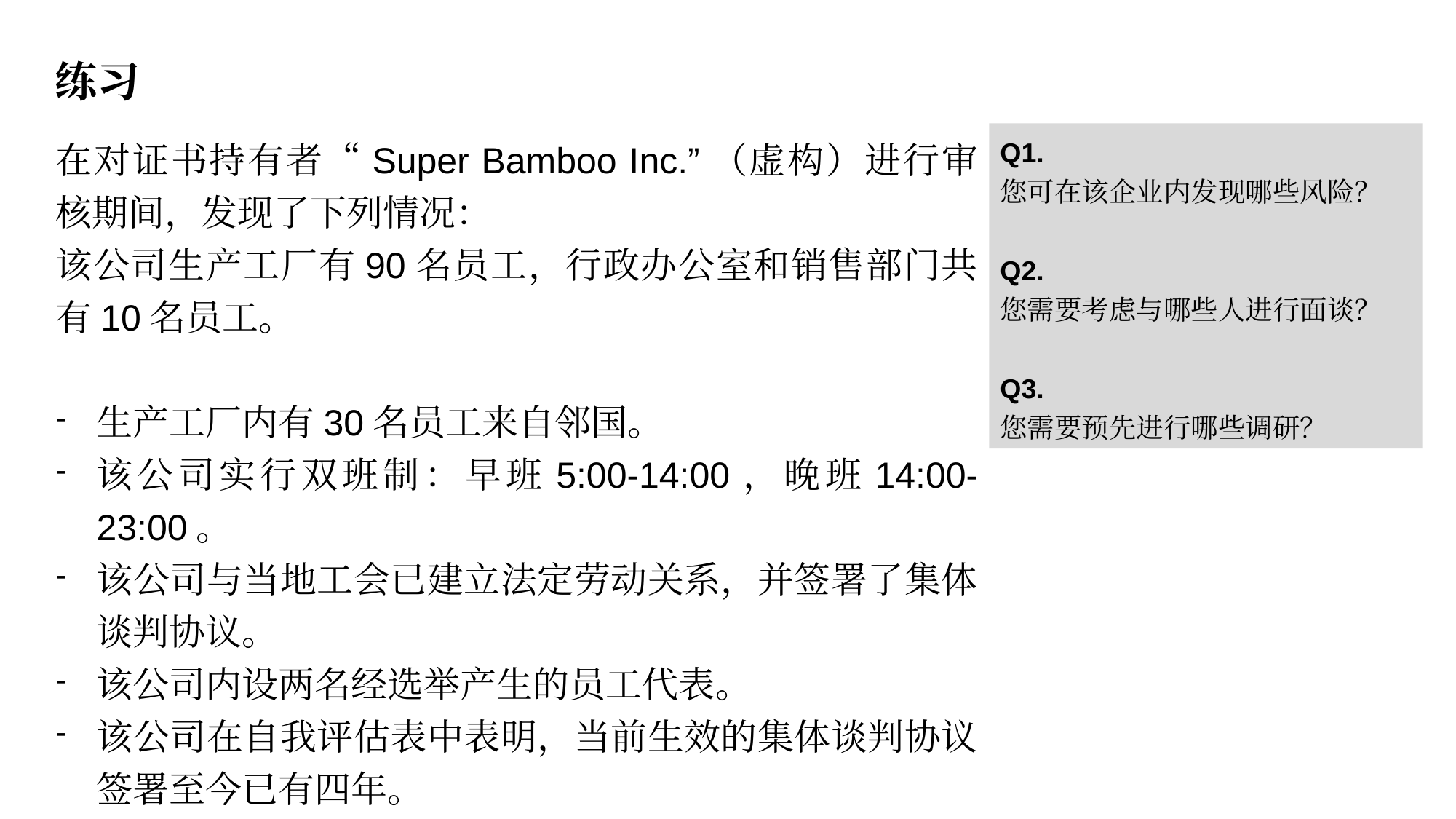

练习
在对证书持有者“Super Bamboo Inc.”（虚构）进行审核期间，发现了下列情况：
该公司生产工厂有90名员工，行政办公室和销售部门共有10名员工。

生产工厂内有30名员工来自邻国。
该公司实行双班制：早班5:00-14:00，晚班14:00-23:00。
该公司与当地工会已建立法定劳动关系，并签署了集体谈判协议。
该公司内设两名经选举产生的员工代表。
该公司在自我评估表中表明，当前生效的集体谈判协议签署至今已有四年。
Q1.
您可在该企业内发现哪些风险？

Q2.
您需要考虑与哪些人进行面谈？

Q3.
您需要预先进行哪些调研？